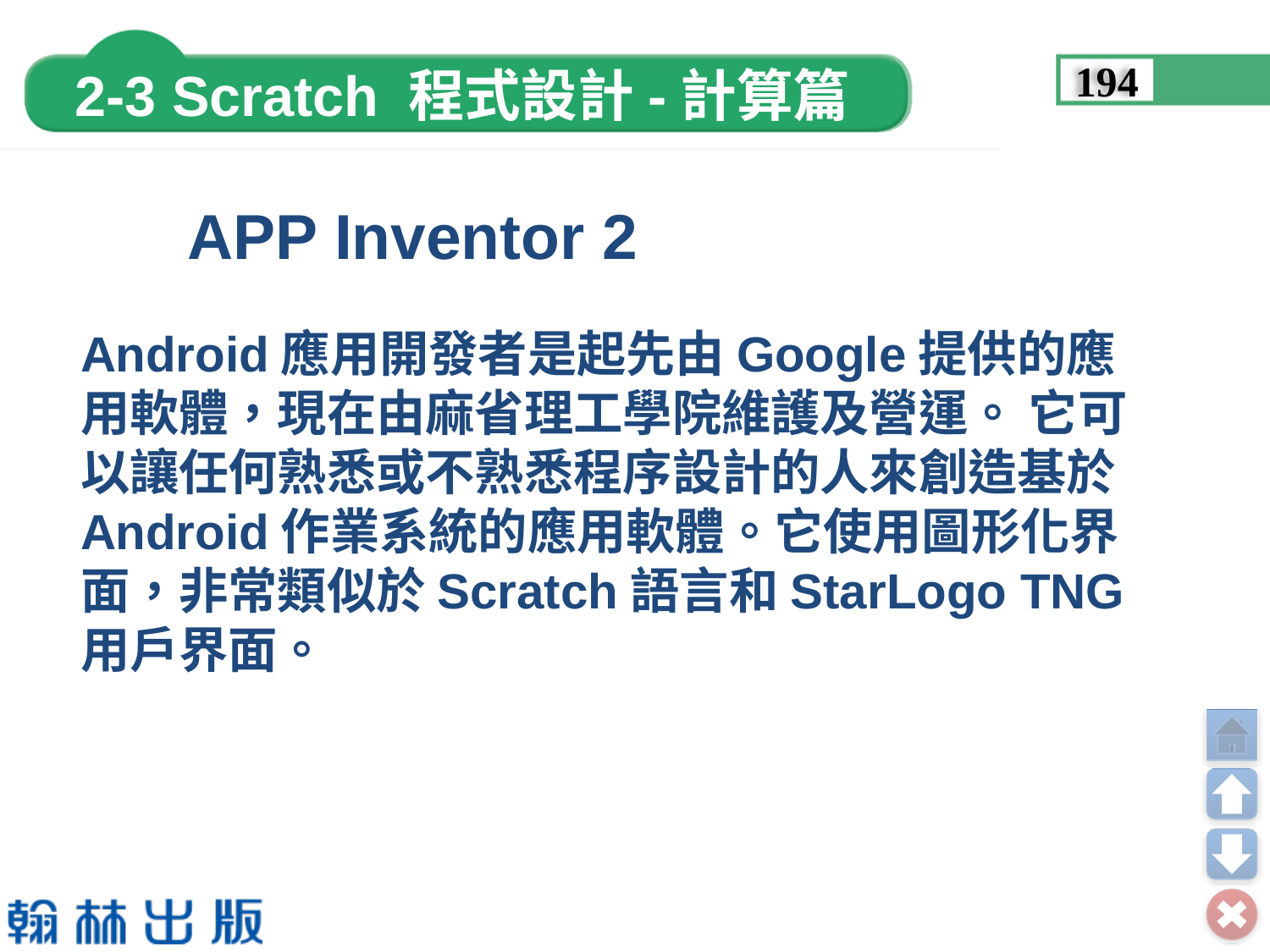

194
APP Inventor 2

Android應用開發者是起先由Google提供的應用軟體，現在由麻省理工學院維護及營運。 它可以讓任何熟悉或不熟悉程序設計的人來創造基於Android作業系統的應用軟體。它使用圖形化界面，非常類似於Scratch語言和StarLogo TNG用戶界面。